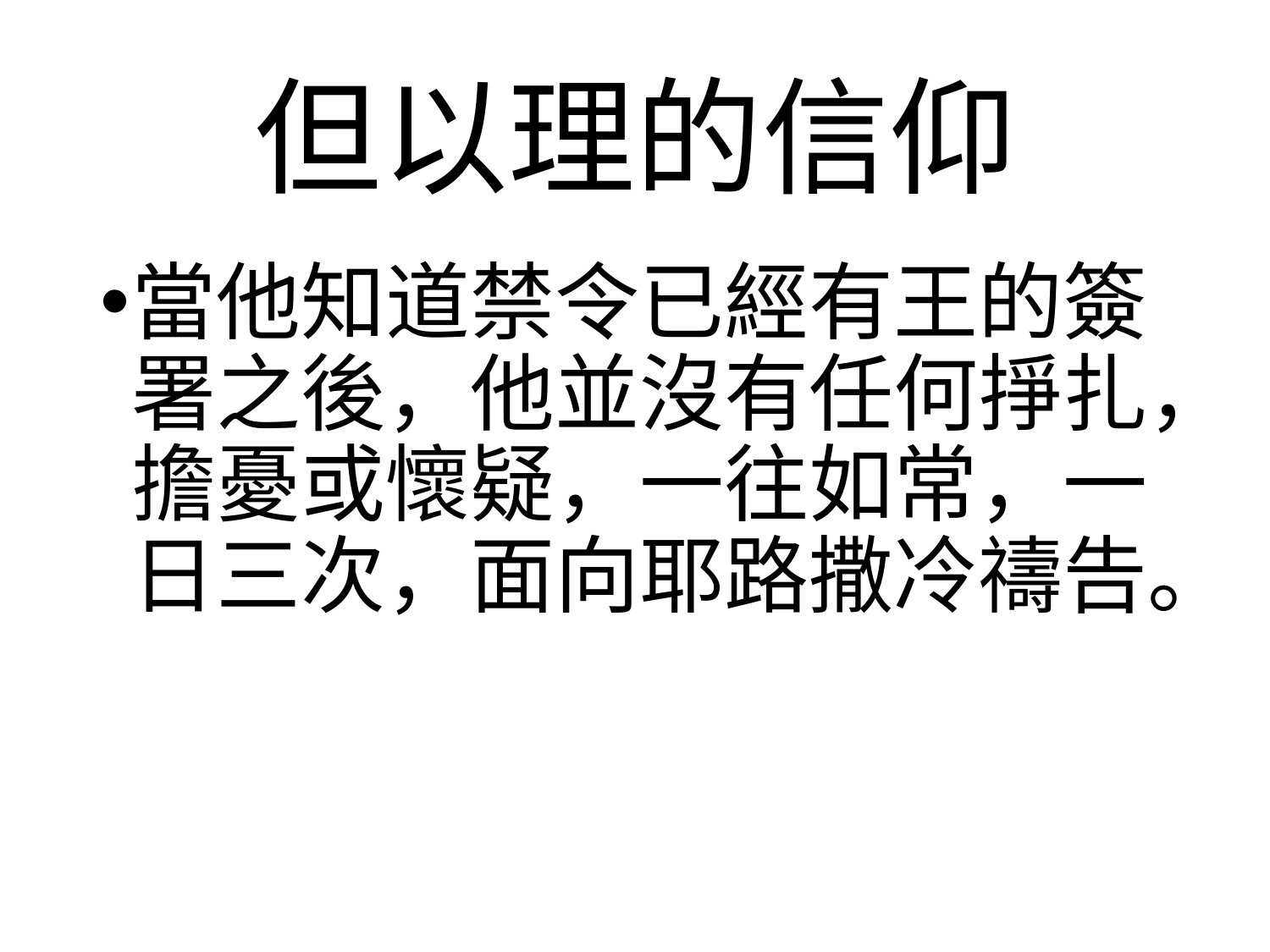

# 但以理的信仰
當他知道禁令已經有王的簽署之後，他並沒有任何掙扎，擔憂或懷疑，一往如常，一日三次，面向耶路撒冷禱告。